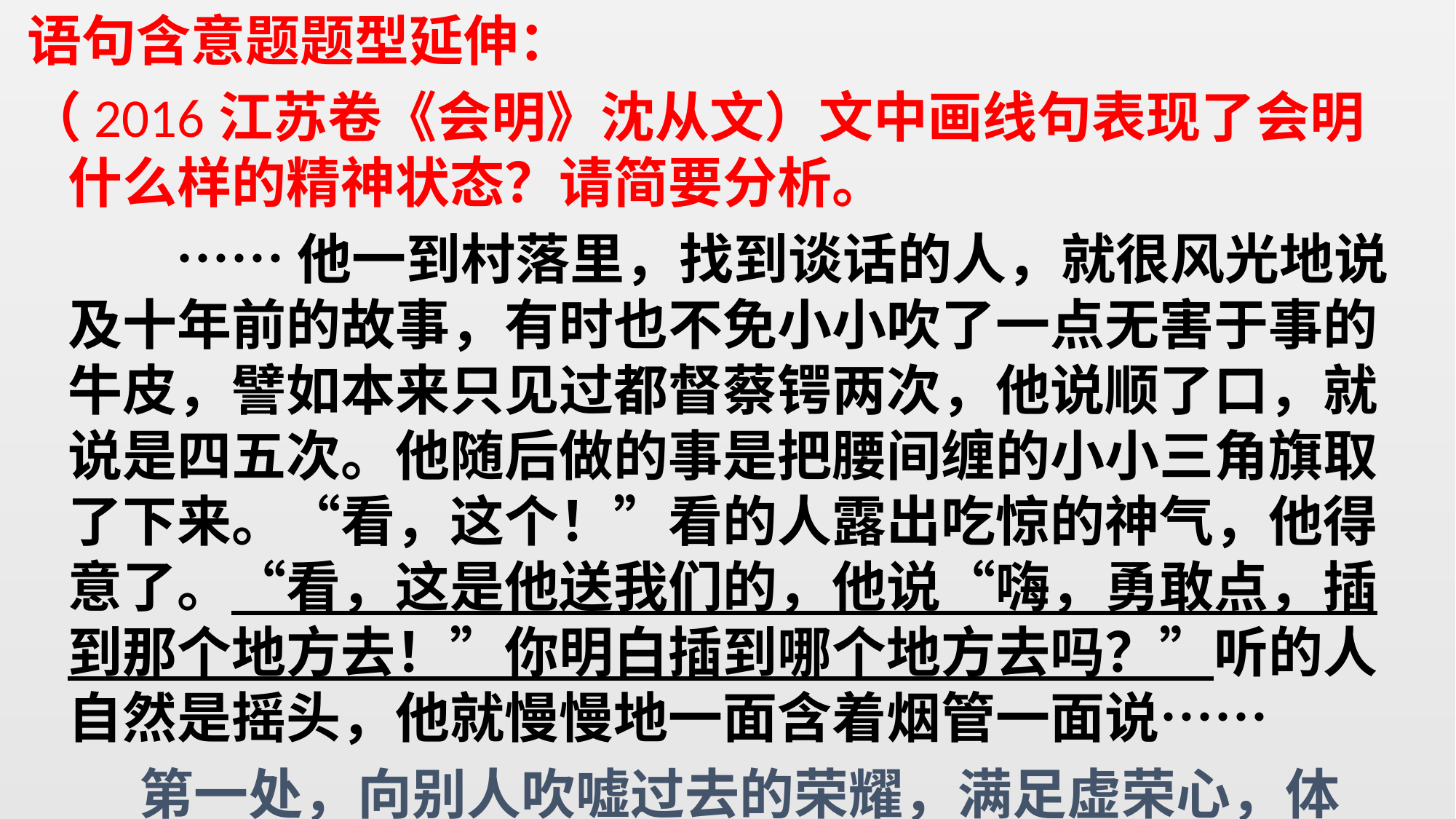

语句含意题题型延伸：
（2016江苏卷《会明》沈从文）文中画线句表现了会明什么样的精神状态？请简要分析。
            ……他一到村落里，找到谈话的人，就很风光地说及十年前的故事，有时也不免小小吹了一点无害于事的牛皮，譬如本来只见过都督蔡锷两次，他说顺了口，就说是四五次。他随后做的事是把腰间缠的小小三角旗取了下来。“看，这个！”看的人露出吃惊的神气，他得意了。“看，这是他送我们的，他说“嗨，勇敢点，插到那个地方去！”你明白插到哪个地方去吗？”听的人自然是摇头，他就慢慢地一面含着烟管一面说……
        第一处，向别人吹嘘过去的荣耀，满足虚荣心，体现内心的空虚.